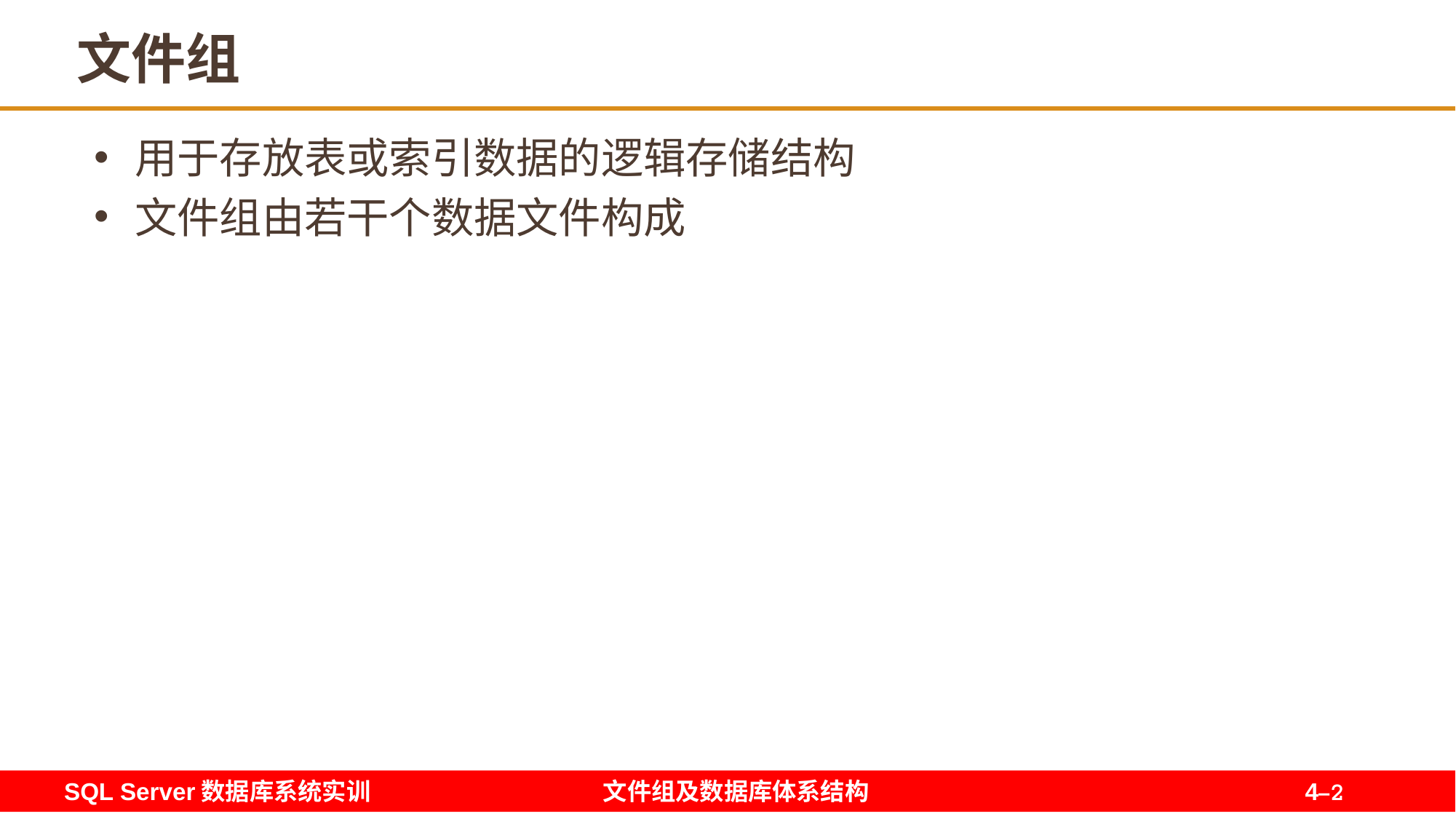

2
# 文件组
用于存放表或索引数据的逻辑存储结构
文件组由若干个数据文件构成